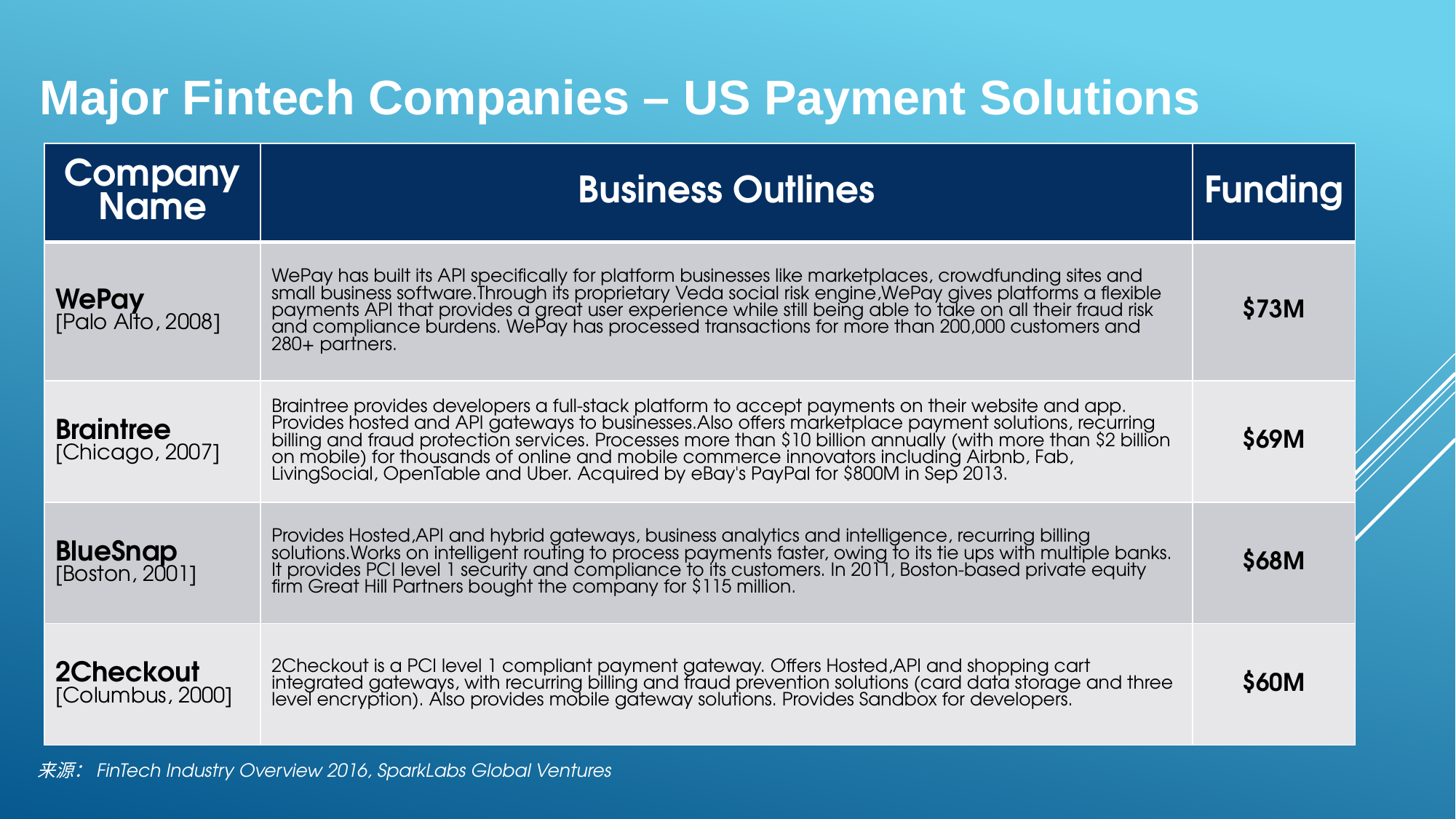

Major Fintech Companies – US Payment Solutions
| Company Name | Business Outlines | Funding |
| --- | --- | --- |
| WePay [Palo Alto, 2008] | WePay has built its API speciﬁcally for platform businesses like marketplaces, crowdfunding sites and small business software.Through its proprietary Veda social risk engine,WePay gives platforms a ﬂexible payments API that provides a great user experience while still being able to take on all their fraud risk and compliance burdens. WePay has processed transactions for more than 200,000 customers and 280+ partners. | $73M |
| Braintree [Chicago, 2007] | Braintree provides developers a full-stack platform to accept payments on their website and app. Provides hosted and API gateways to businesses.Also offers marketplace payment solutions, recurring billing and fraud protection services. Processes more than $10 billion annually (with more than $2 billion on mobile) for thousands of online and mobile commerce innovators including Airbnb, Fab, LivingSocial, OpenTable and Uber. Acquired by eBay's PayPal for $800M in Sep 2013. | $69M |
| BlueSnap [Boston, 2001] | Provides Hosted,API and hybrid gateways, business analytics and intelligence, recurring billing solutions.Works on intelligent routing to process payments faster, owing to its tie ups with multiple banks. It provides PCI level 1 security and compliance to its customers. In 2011, Boston-based private equity ﬁrm Great Hill Partners bought the company for $115 million. | $68M |
| 2Checkout [Columbus, 2000] | 2Checkout is a PCI level 1 compliant payment gateway. Offers Hosted,API and shopping cart integrated gateways, with recurring billing and fraud prevention solutions (card data storage and three level encryption). Also provides mobile gateway solutions. Provides Sandbox for developers. | $60M |
来源：FinTech Industry Overview 2016, SparkLabs Global Ventures